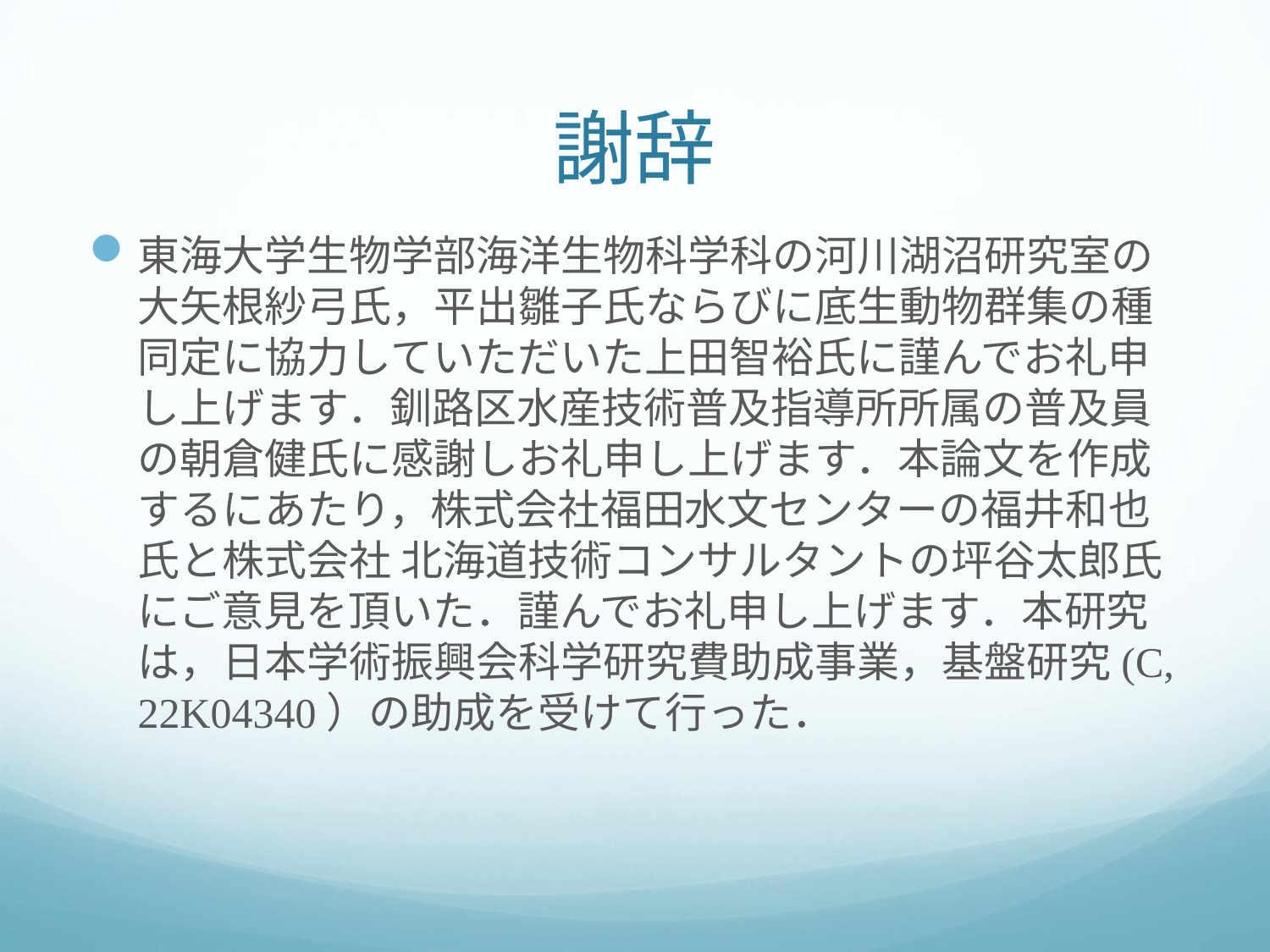

# 謝辞
東海大学生物学部海洋生物科学科の河川湖沼研究室の大矢根紗弓氏，平出雛子氏ならびに底生動物群集の種同定に協力していただいた上田智裕氏に謹んでお礼申し上げます．釧路区水産技術普及指導所所属の普及員の朝倉健氏に感謝しお礼申し上げます．本論文を作成するにあたり，株式会社福田水文センターの福井和也氏と株式会社 北海道技術コンサルタントの坪谷太郎氏にご意見を頂いた．謹んでお礼申し上げます．本研究は，日本学術振興会科学研究費助成事業，基盤研究(C, 22K04340）の助成を受けて行った．